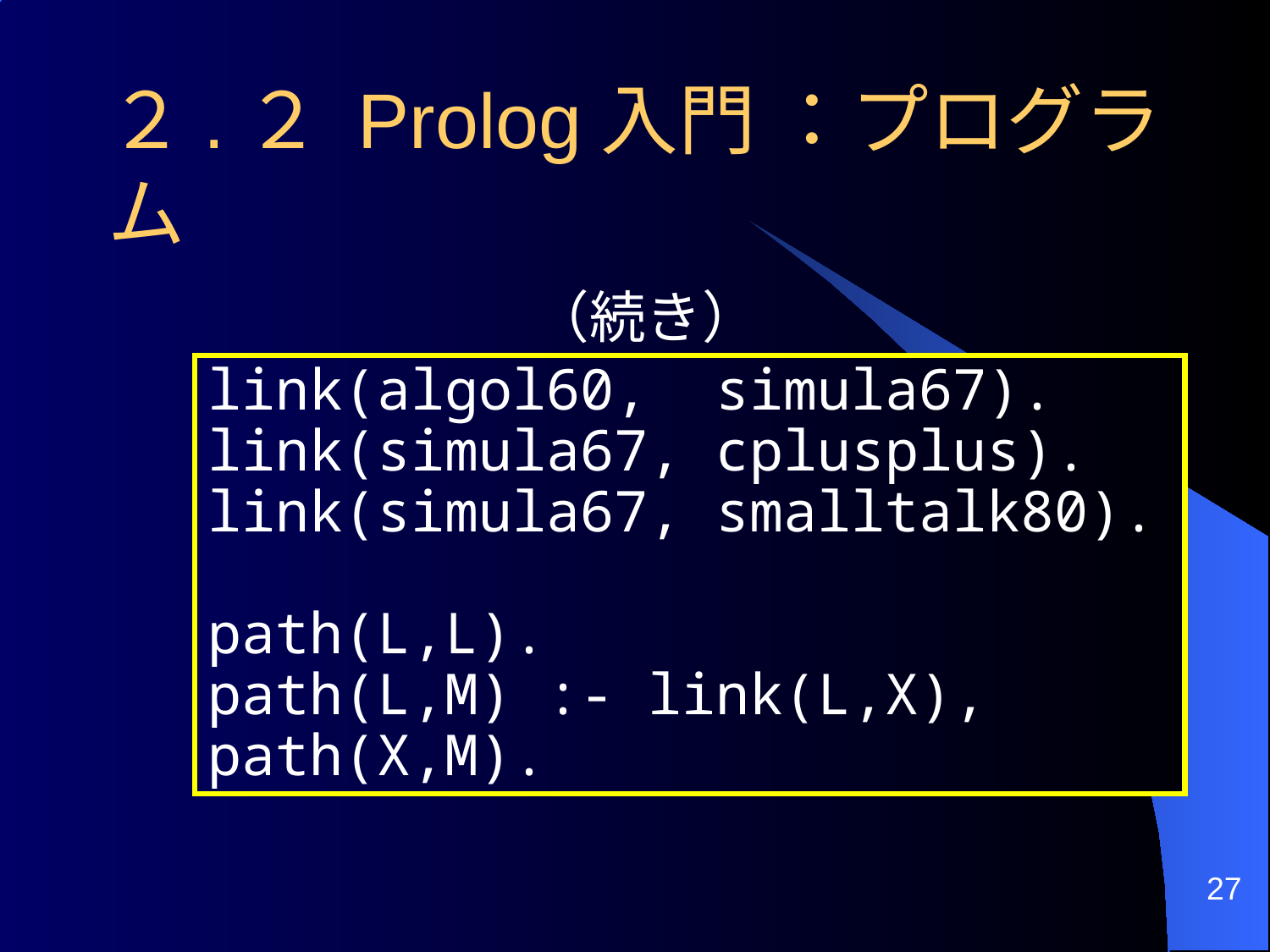

２.２ Prolog入門 ：プログラム
			（続き）
link(algol60,  simula67).
link(simula67, cplusplus).
link(simula67, smalltalk80).

path(L,L).
path(L,M) :- link(L,X), path(X,M).
27